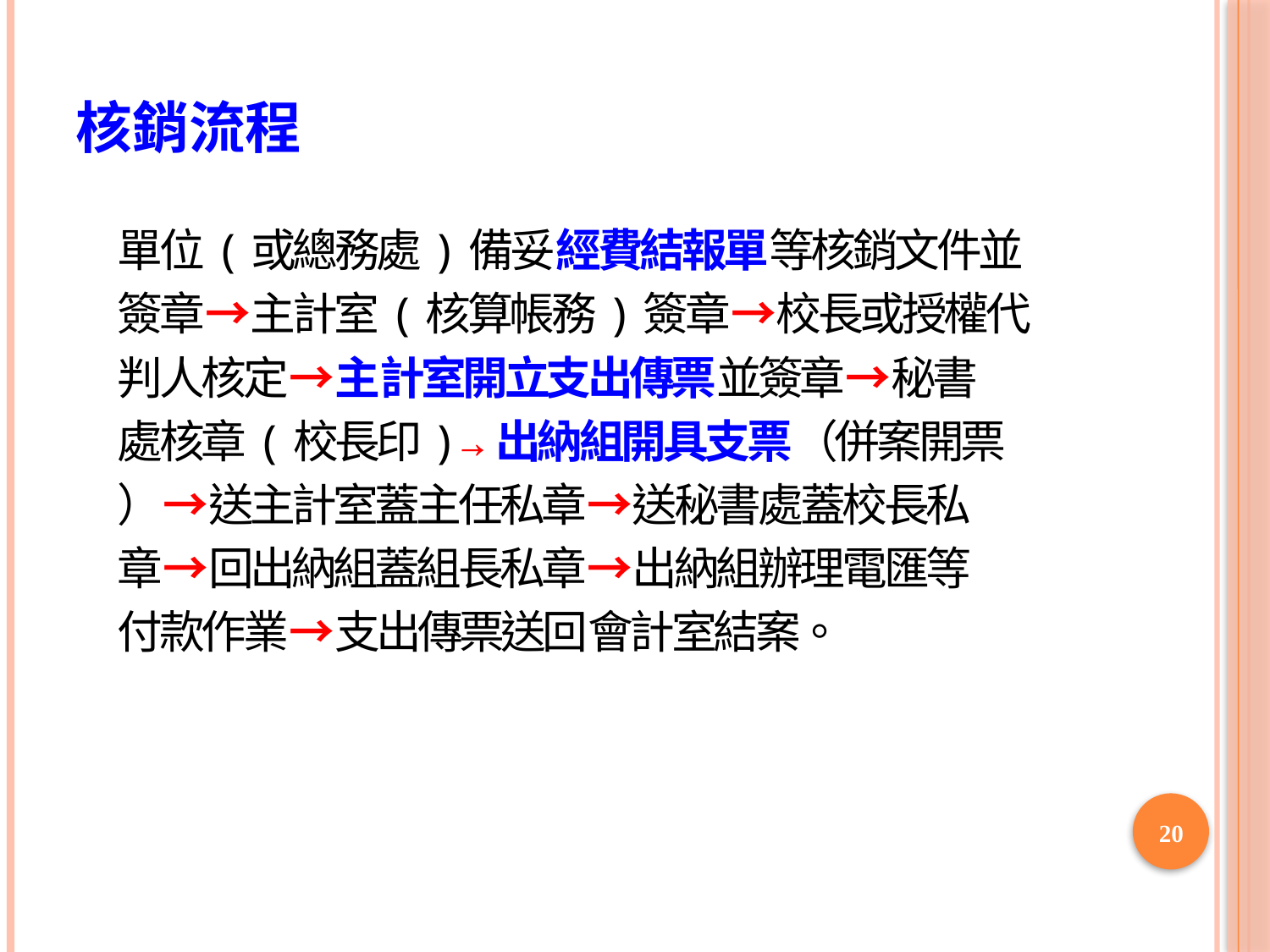

# 核銷流程
單位(或總務處)備妥經費結報單等核銷文件並
簽章→主計室(核算帳務)簽章→校長或授權代
判人核定→主計室開立支出傳票並簽章→秘書
處核章(校長印)→出納組開具支票（併案開票
）→送主計室蓋主任私章→送秘書處蓋校長私
章→回出納組蓋組長私章→出納組辦理電匯等
付款作業→支出傳票送回會計室結案。
20